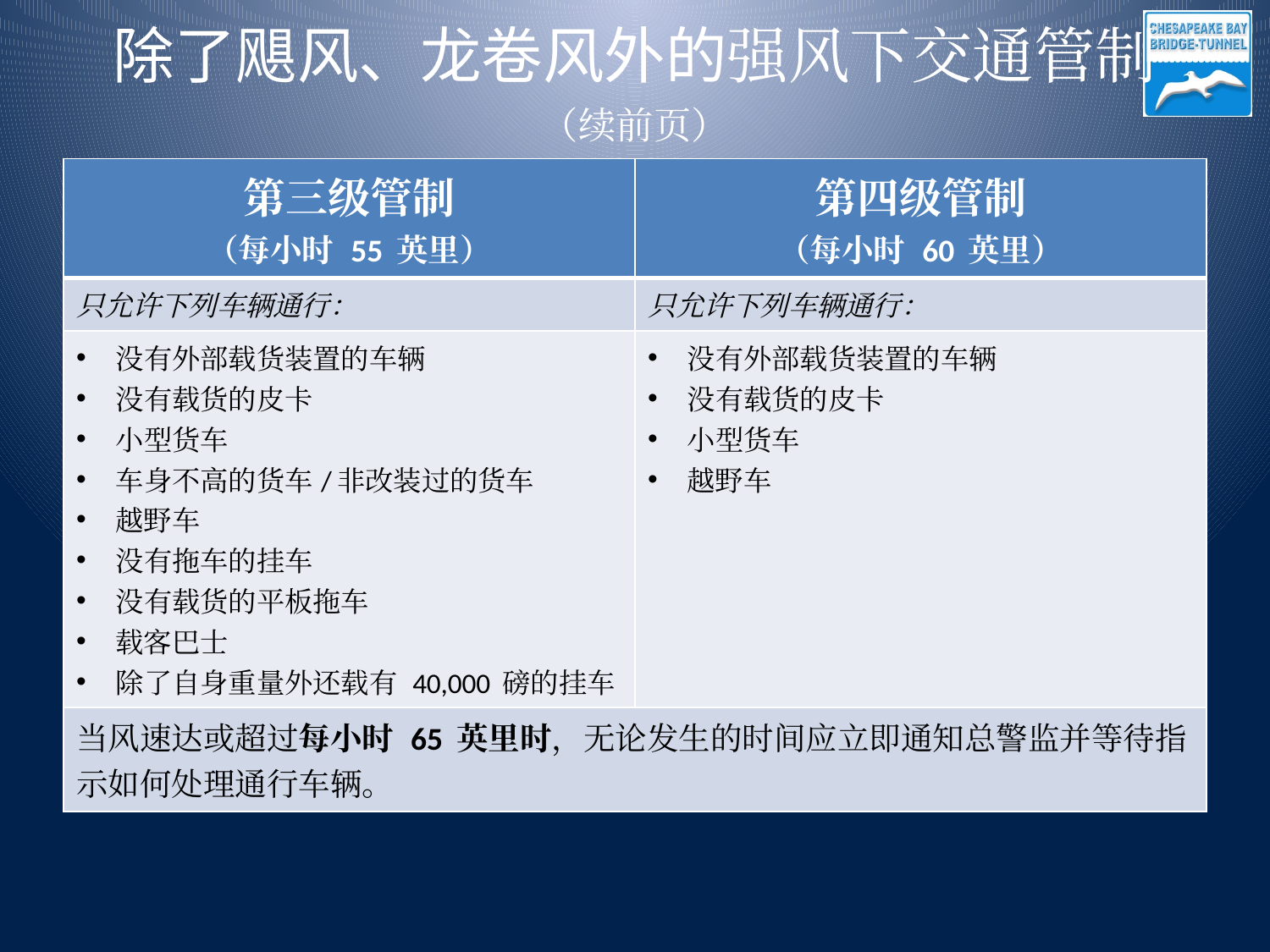

除了飓风、龙卷风外的强风下交通管制
（续前页）
| 第三级管制 （每小时 55 英里） | 第四级管制 （每小时 60 英里） |
| --- | --- |
| 只允许下列车辆通行： | 只允许下列车辆通行： |
| 没有外部载货装置的车辆 没有载货的皮卡 小型货车 车身不高的货车/非改装过的货车 越野车 没有拖车的挂车 没有载货的平板拖车 载客巴士 除了自身重量外还载有 40,000 磅的挂车 | 没有外部载货装置的车辆 没有载货的皮卡 小型货车 越野车 |
| 当风速达或超过每小时 65 英里时，无论发生的时间应立即通知总警监并等待指示如何处理通行车辆。 |  |